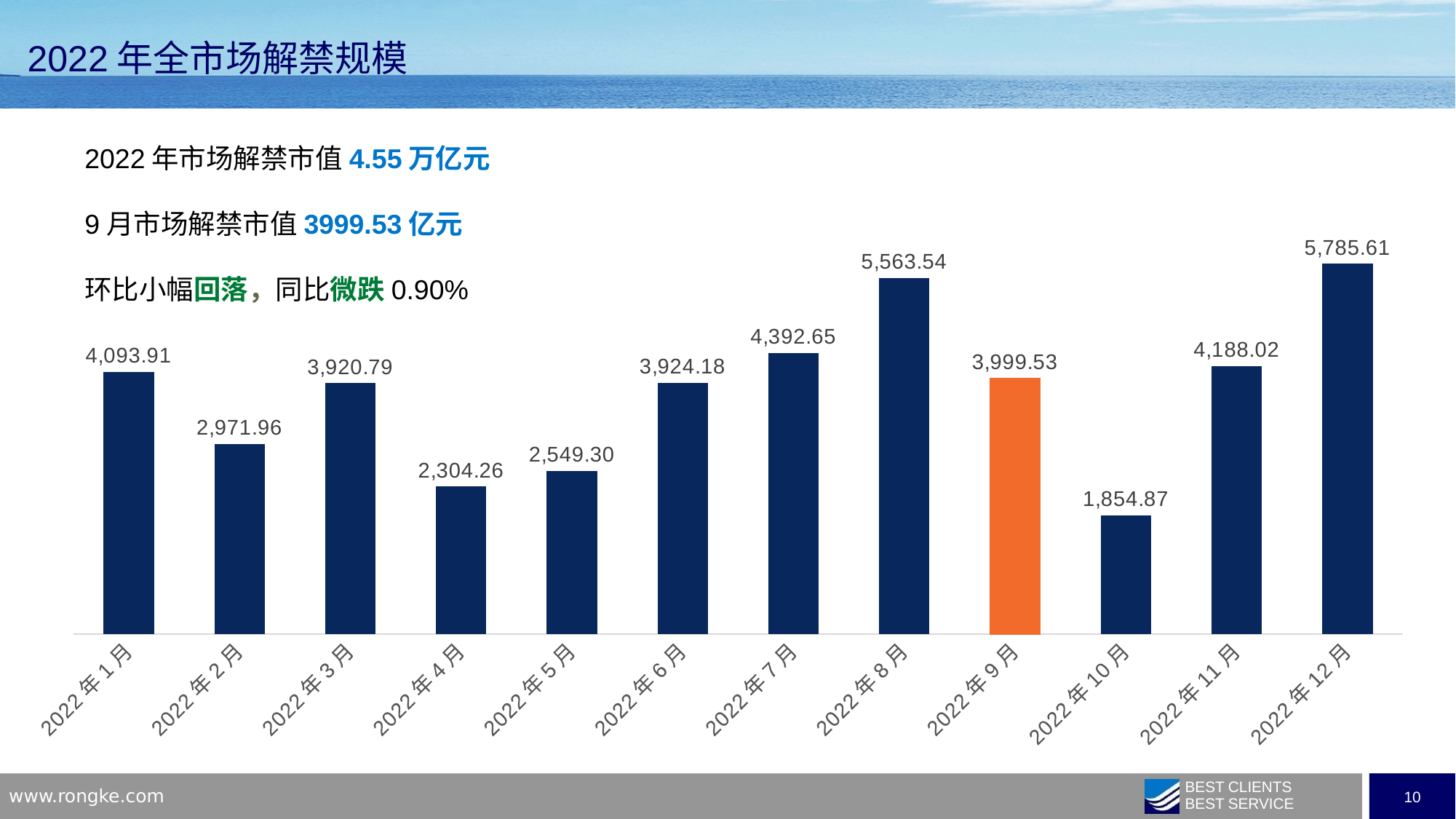

2022年全市场解禁规模
2022年市场解禁市值4.55万亿元
9月市场解禁市值3999.53亿元
环比小幅回落，同比微跌0.90%

### Chart

| Category | 解禁规模 |
|---|---|
| 44592 | 4093.9144292632 |
| 44620 | 2971.9589878259 |
| 44651 | 3920.7887511653 |
| 44681 | 2304.2641508998 |
| 44712 | 2549.3041150608 |
| 44742 | 3924.1782650406 |
| 44773 | 4392.6528257679 |
| 44804 | 5563.5379841115 |
| 44834 | 3999.5340220949 |
| 44865 | 1854.8727215691 |
| 44895 | 4188.0174931357 |
| 44926 | 5785.6065344134 |